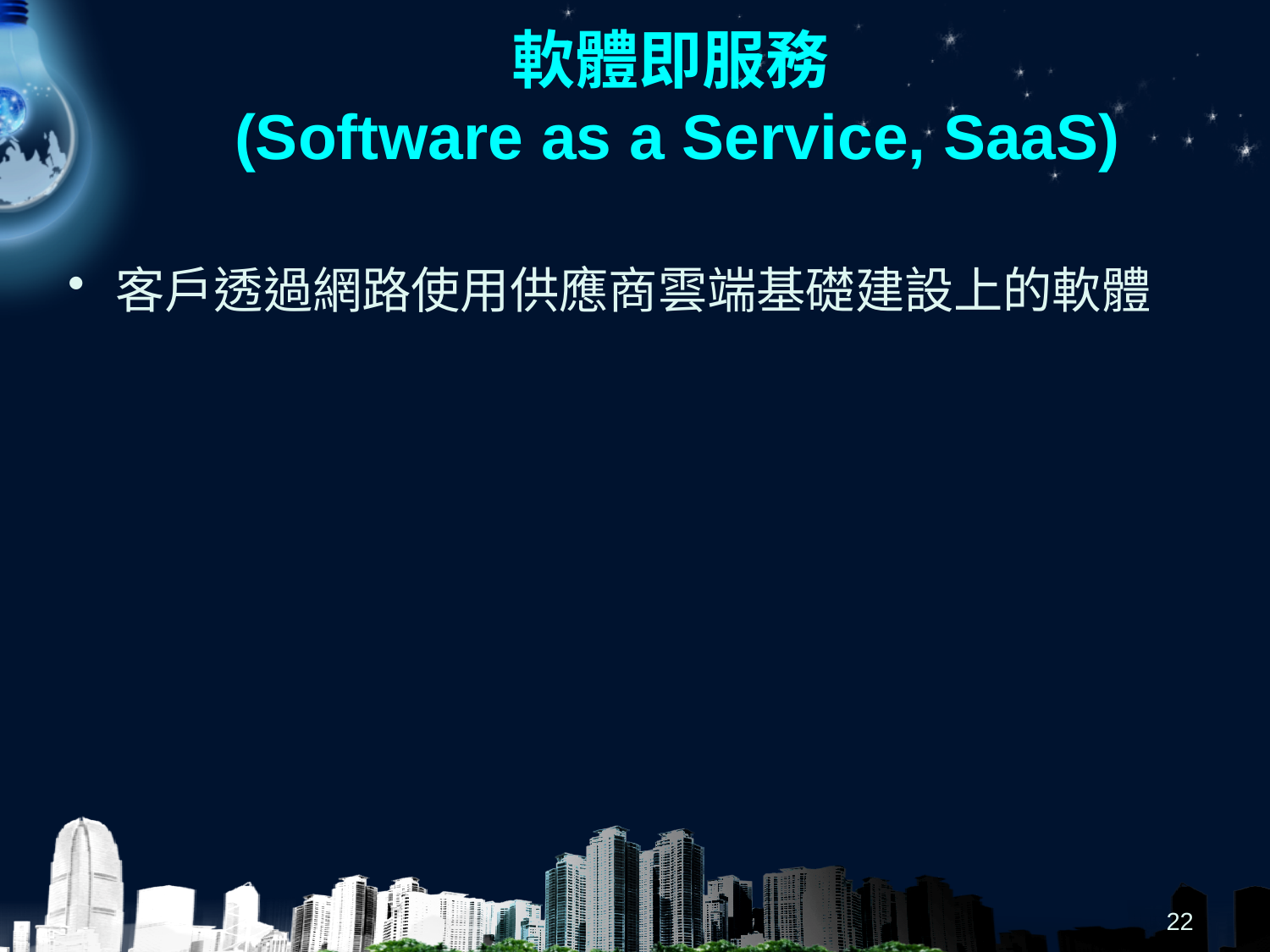

# 軟體即服務 (Software as a Service, SaaS)

客戶透過網路使用供應商雲端基礎建設上的軟體
22